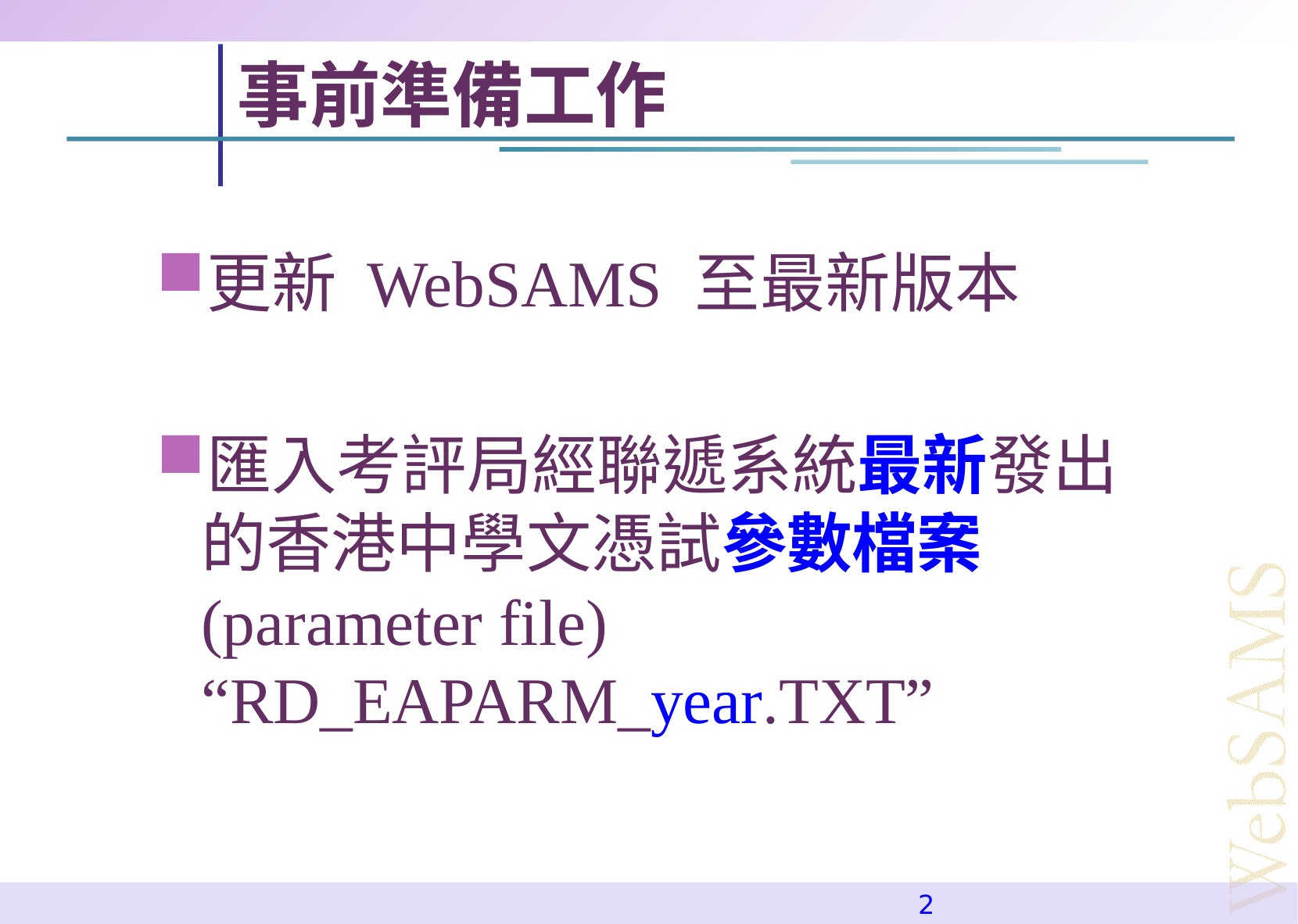

事前準備工作
更新 WebSAMS 至最新版本

匯入考評局經聯遞系統最新發出的香港中學文憑試參數檔案(parameter file) “RD_EAPARM_year.TXT”